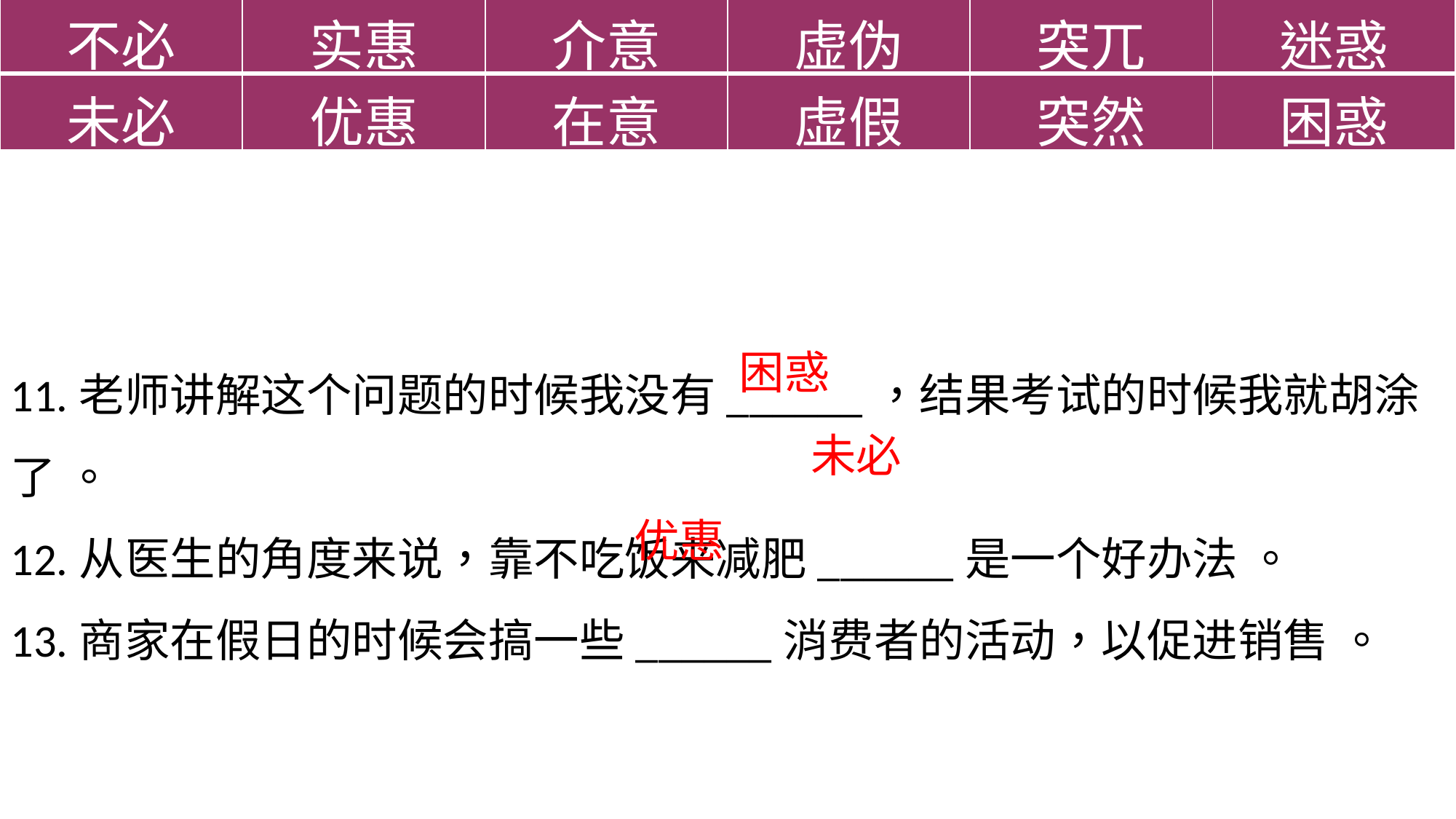

| 不必 | 实惠 | 介意 | 虚伪 | 突兀 | 迷惑 |
| --- | --- | --- | --- | --- | --- |
| 未必 | 优惠 | 在意 | 虚假 | 突然 | 困惑 |
11.老师讲解这个问题的时候我没有______，结果考试的时候我就胡涂了 。
12.从医生的角度来说，靠不吃饭来减肥______是一个好办法 。
13.商家在假日的时候会搞一些______消费者的活动，以促进销售 。
困惑
未必
优惠